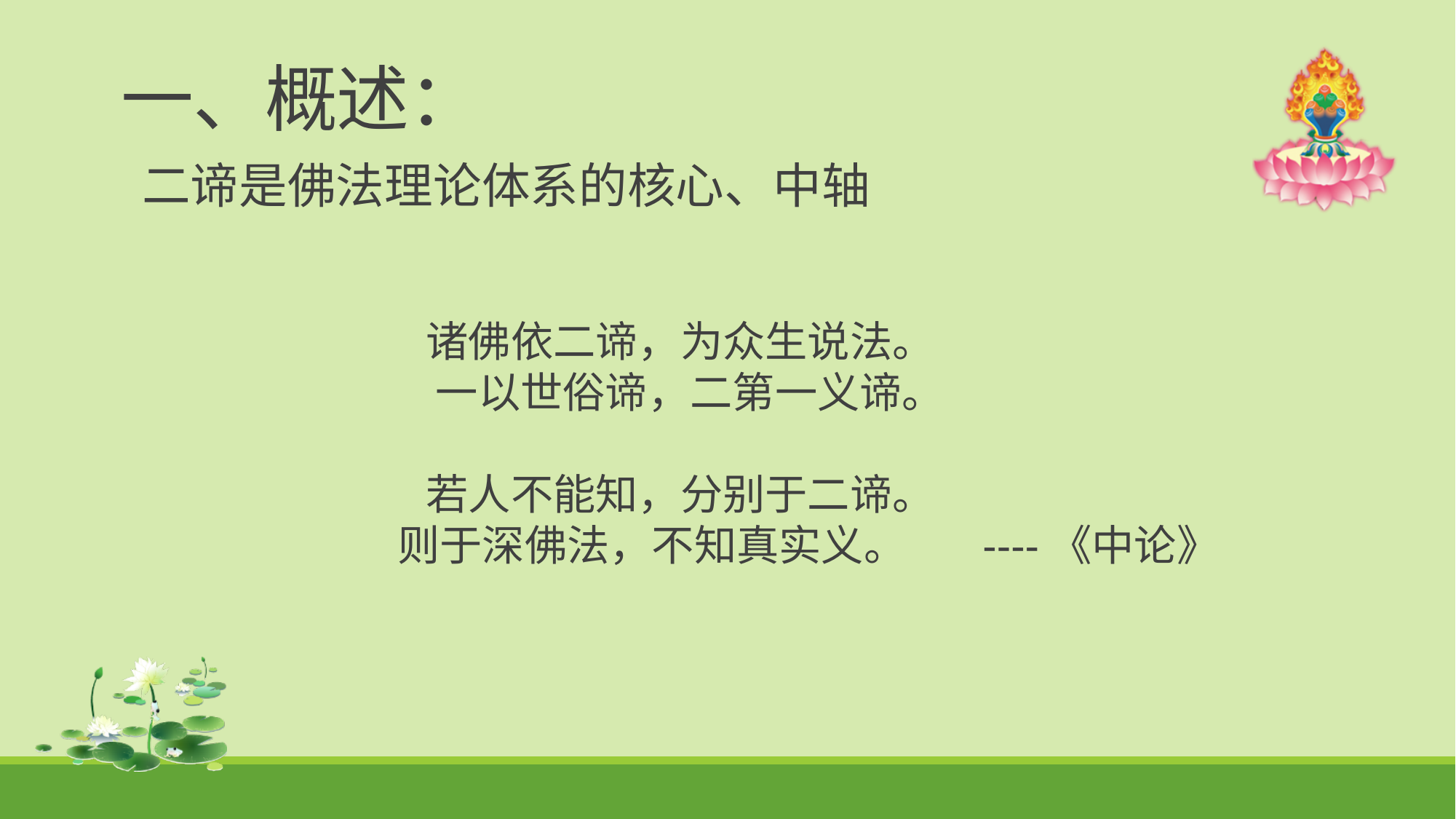

# 一、概述：
二谛是佛法理论体系的核心、中轴
诸佛依二谛，为众生说法。
 一以世俗谛，二第一义谛。

若人不能知，分别于二谛。
                          则于深佛法，不知真实义。       ----《中论》